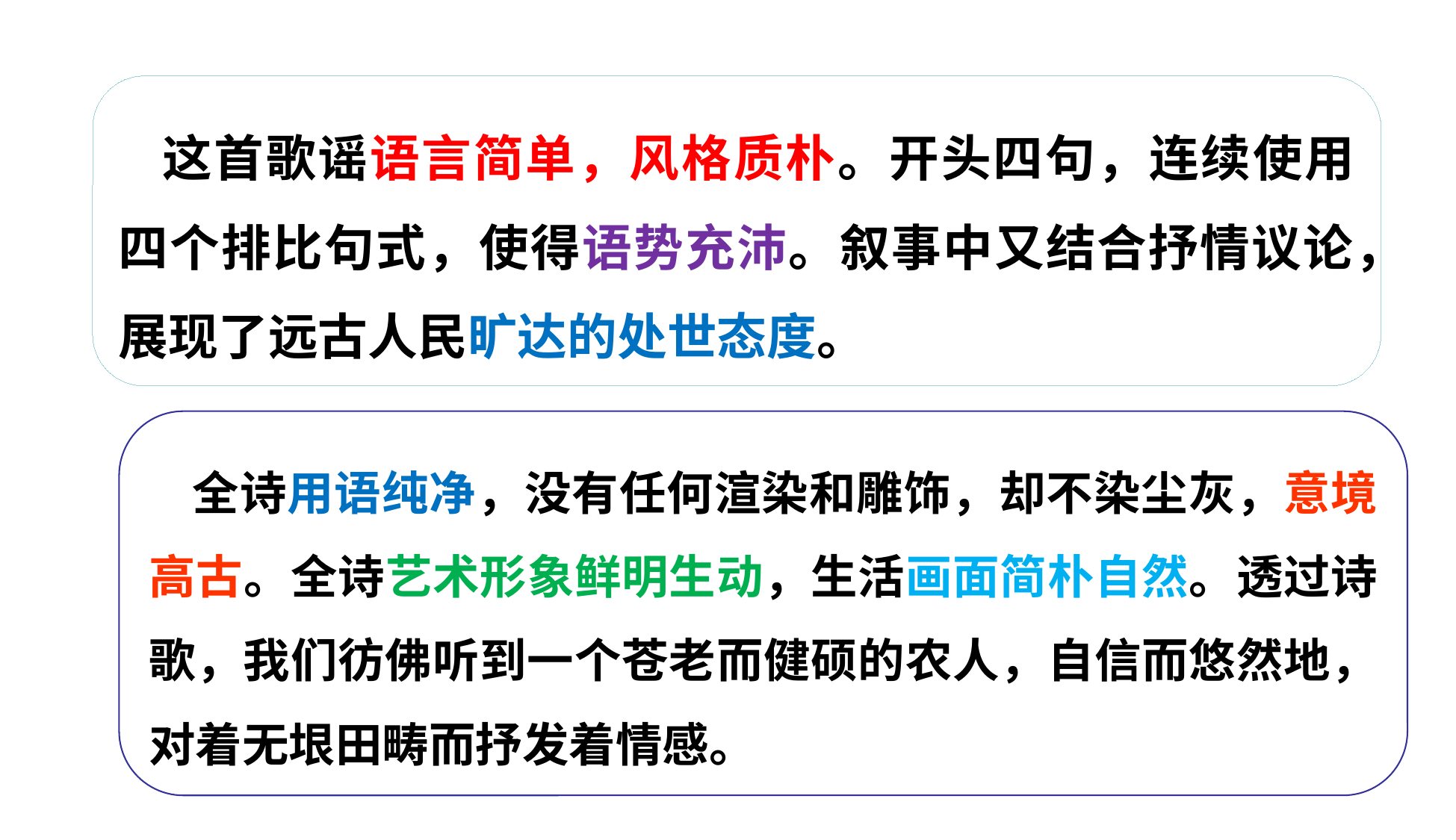

这首歌谣语言简单，风格质朴。开头四句，连续使用四个排比句式，使得语势充沛。叙事中又结合抒情议论，展现了远古人民旷达的处世态度。
全诗用语纯净，没有任何渲染和雕饰，却不染尘灰，意境高古。全诗艺术形象鲜明生动，生活画面简朴自然。透过诗歌，我们彷佛听到一个苍老而健硕的农人，自信而悠然地，对着无垠田畴而抒发着情感。
日职创院国学教育